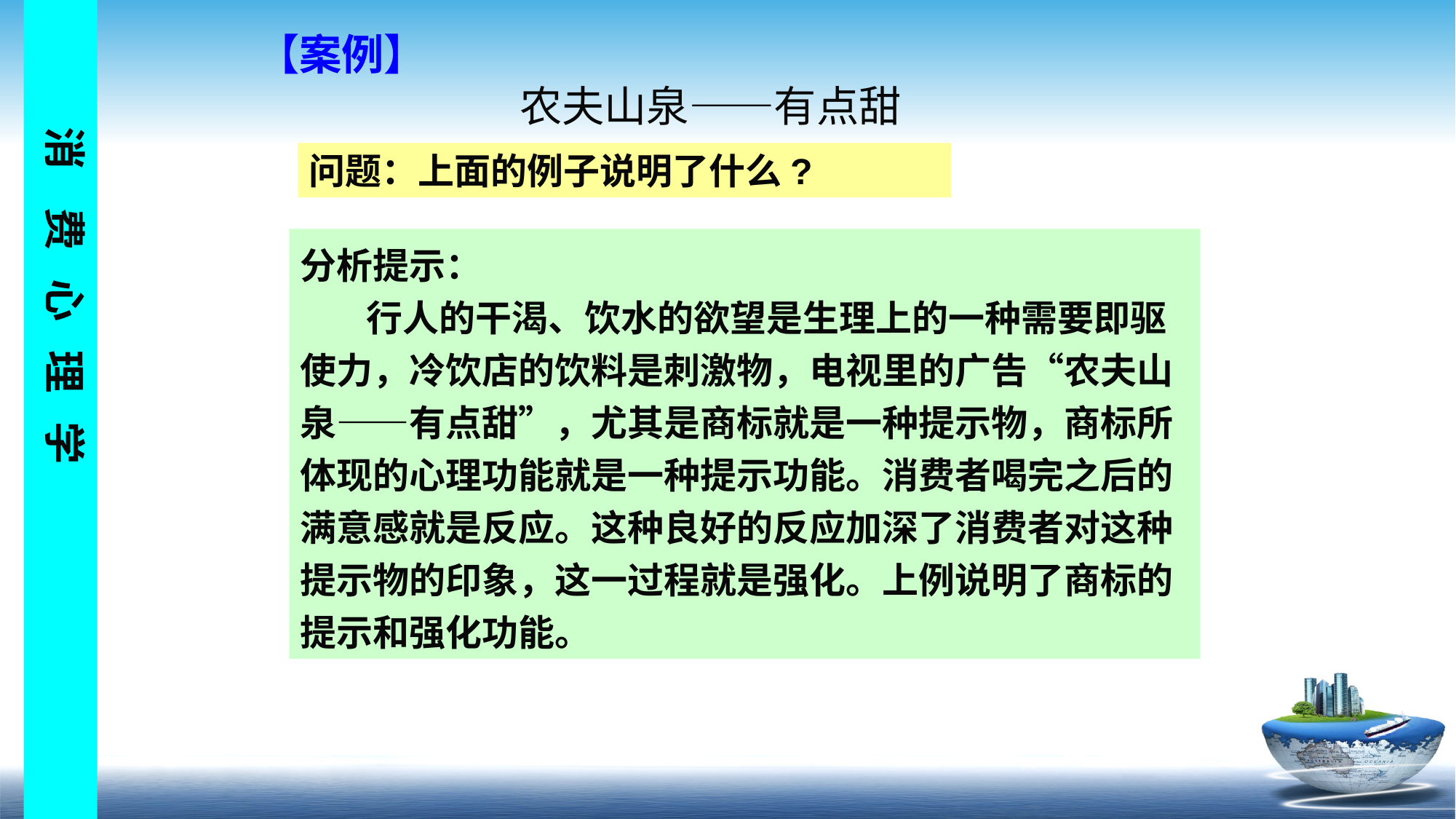

【案例】
农夫山泉——有点甜
问题：上面的例子说明了什么?
分析提示：
       行人的干渴、饮水的欲望是生理上的一种需要即驱使力，冷饮店的饮料是刺激物，电视里的广告“农夫山泉——有点甜”，尤其是商标就是一种提示物，商标所体现的心理功能就是一种提示功能。消费者喝完之后的满意感就是反应。这种良好的反应加深了消费者对这种提示物的印象，这一过程就是强化。上例说明了商标的提示和强化功能。